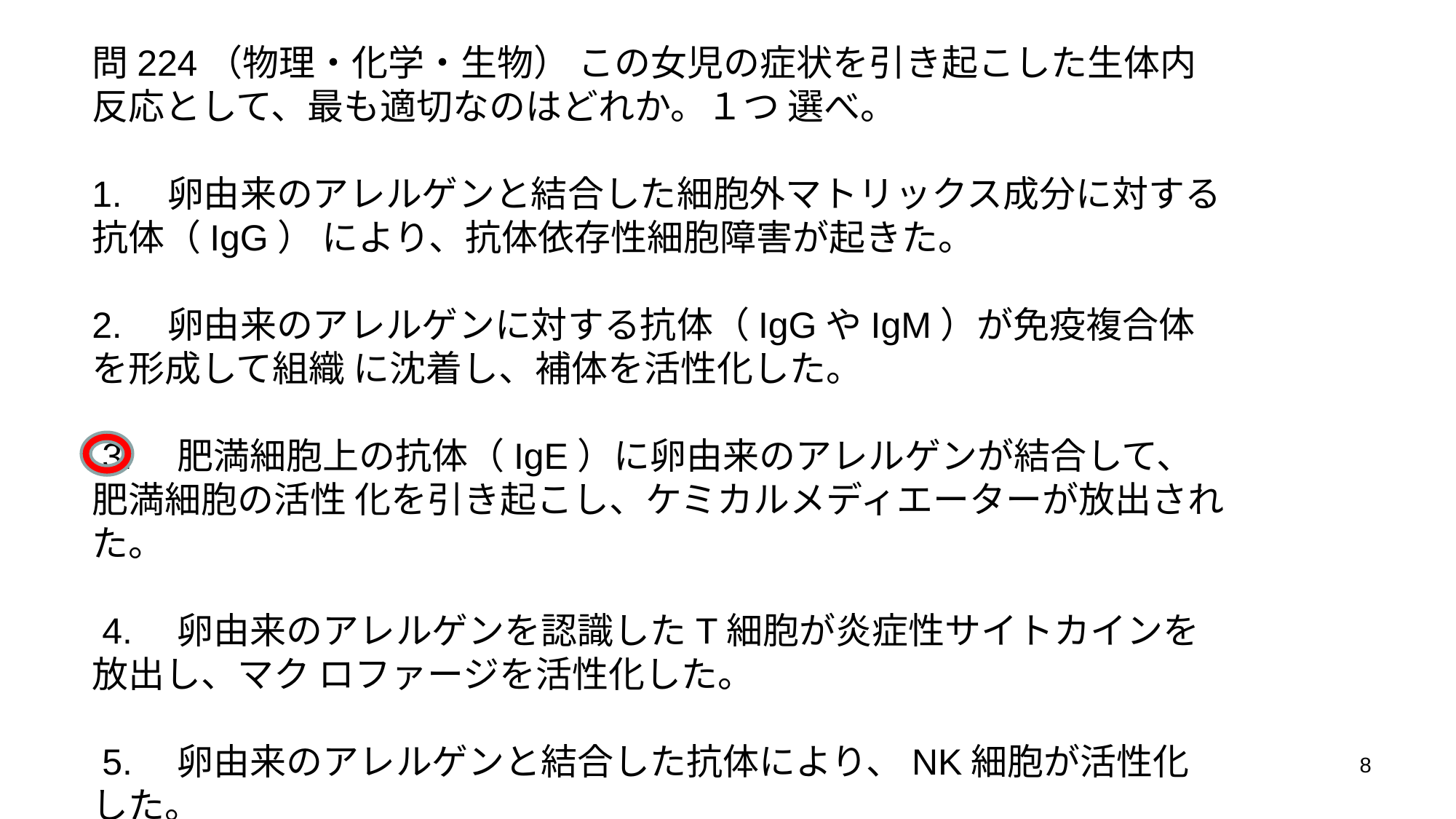

問224（物理・化学・生物） この女児の症状を引き起こした生体内反応として、最も適切なのはどれか。１つ 選べ。

1.　卵由来のアレルゲンと結合した細胞外マトリックス成分に対する抗体（IgG） により、抗体依存性細胞障害が起きた。

2.　卵由来のアレルゲンに対する抗体（IgGやIgM）が免疫複合体を形成して組織 に沈着し、補体を活性化した。

 3.　肥満細胞上の抗体（IgE）に卵由来のアレルゲンが結合して、肥満細胞の活性 化を引き起こし、ケミカルメディエーターが放出された。

 4.　卵由来のアレルゲンを認識したT細胞が炎症性サイトカインを放出し、マク ロファージを活性化した。

 5.　卵由来のアレルゲンと結合した抗体により、NK細胞が活性化した。

8